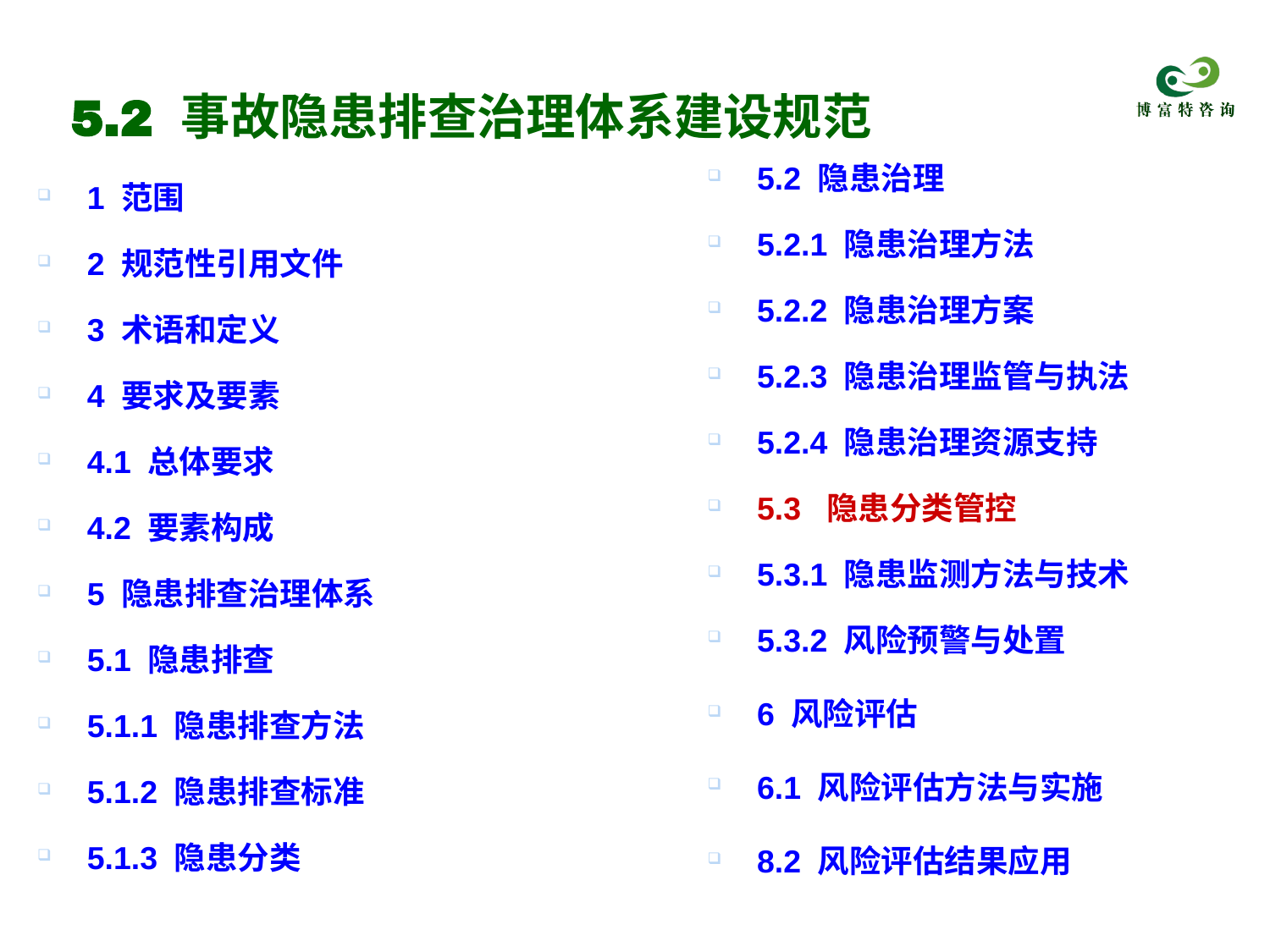

# 5.2 事故隐患排查治理体系建设规范
5.2 隐患治理
5.2.1 隐患治理方法
5.2.2 隐患治理方案
5.2.3 隐患治理监管与执法
5.2.4 隐患治理资源支持
5.3  隐患分类管控
5.3.1 隐患监测方法与技术
5.3.2 风险预警与处置
6 风险评估
6.1 风险评估方法与实施
8.2 风险评估结果应用
1 范围
2 规范性引用文件
3 术语和定义
4 要求及要素
4.1 总体要求
4.2 要素构成
5 隐患排查治理体系
5.1 隐患排查
5.1.1 隐患排查方法
5.1.2 隐患排查标准
5.1.3 隐患分类